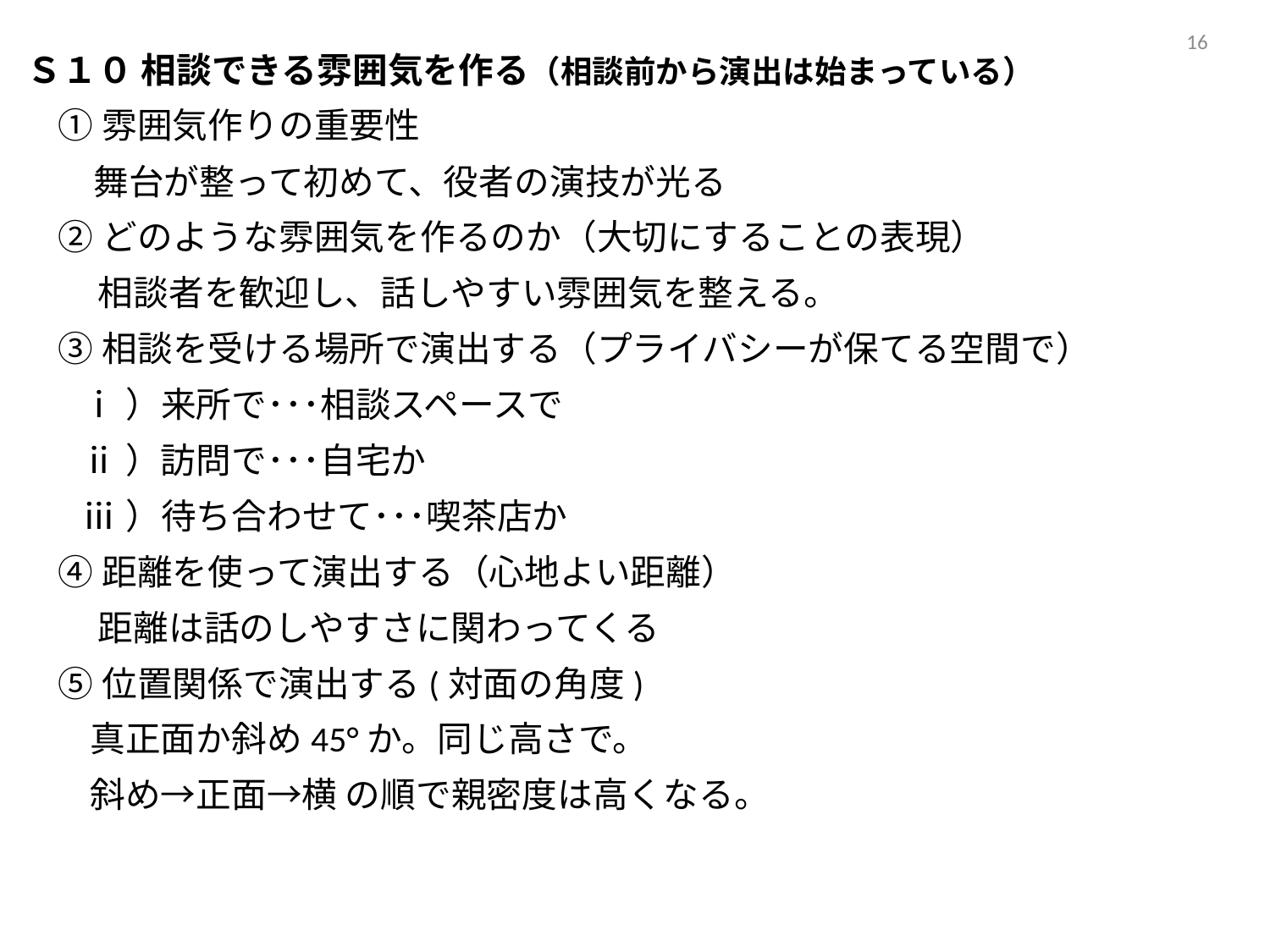

16
Ｓ１０ 相談できる雰囲気を作る（相談前から演出は始まっている）
    ①雰囲気作りの重要性
　    舞台が整って初めて、役者の演技が光る
    ②どのような雰囲気を作るのか（大切にすることの表現）
        相談者を歓迎し、話しやすい雰囲気を整える。
    ③相談を受ける場所で演出する（プライバシーが保てる空間で）
       ⅰ）来所で･･･相談スペースで
       ⅱ）訪問で･･･自宅か
       ⅲ）待ち合わせて･･･喫茶店か
    ④距離を使って演出する（心地よい距離）
        距離は話のしやすさに関わってくる
    ⑤位置関係で演出する(対面の角度)
       真正面か斜め45°か。同じ高さで。
       斜め→正面→横 の順で親密度は高くなる。